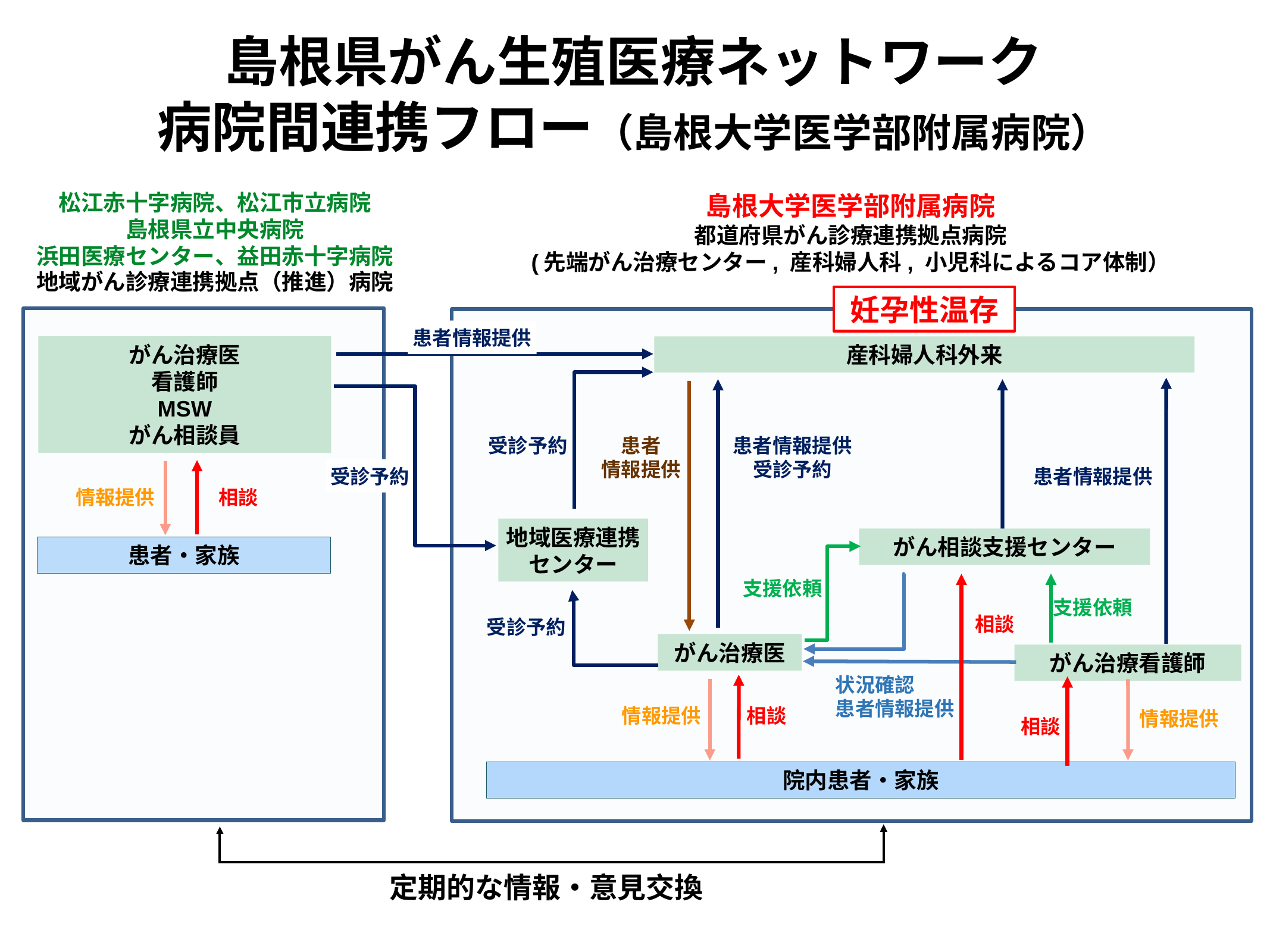

島根県がん生殖医療ネットワーク
病院間連携フロー（島根大学医学部附属病院）
松江赤十字病院、松江市立病院
島根県立中央病院
浜田医療センター、益田赤十字病院
島根大学医学部附属病院
都道府県がん診療連携拠点病院
(先端がん治療センター, 産科婦人科, 小児科によるコア体制）
地域がん診療連携拠点（推進）病院
妊孕性温存

患者情報提供
がん治療医
看護師
MSW
がん相談員
産科婦人科外来

受診予約
患者
情報提供
患者情報提供
受診予約
受診予約
患者情報提供

情報提供
相談
地域医療連携センター
がん相談支援センター
患者・家族

支援依頼

支援依頼
相談
受診予約
がん治療医
がん治療看護師

状況確認
患者情報提供

情報提供
相談
情報提供
相談
院内患者・家族

定期的な情報・意見交換